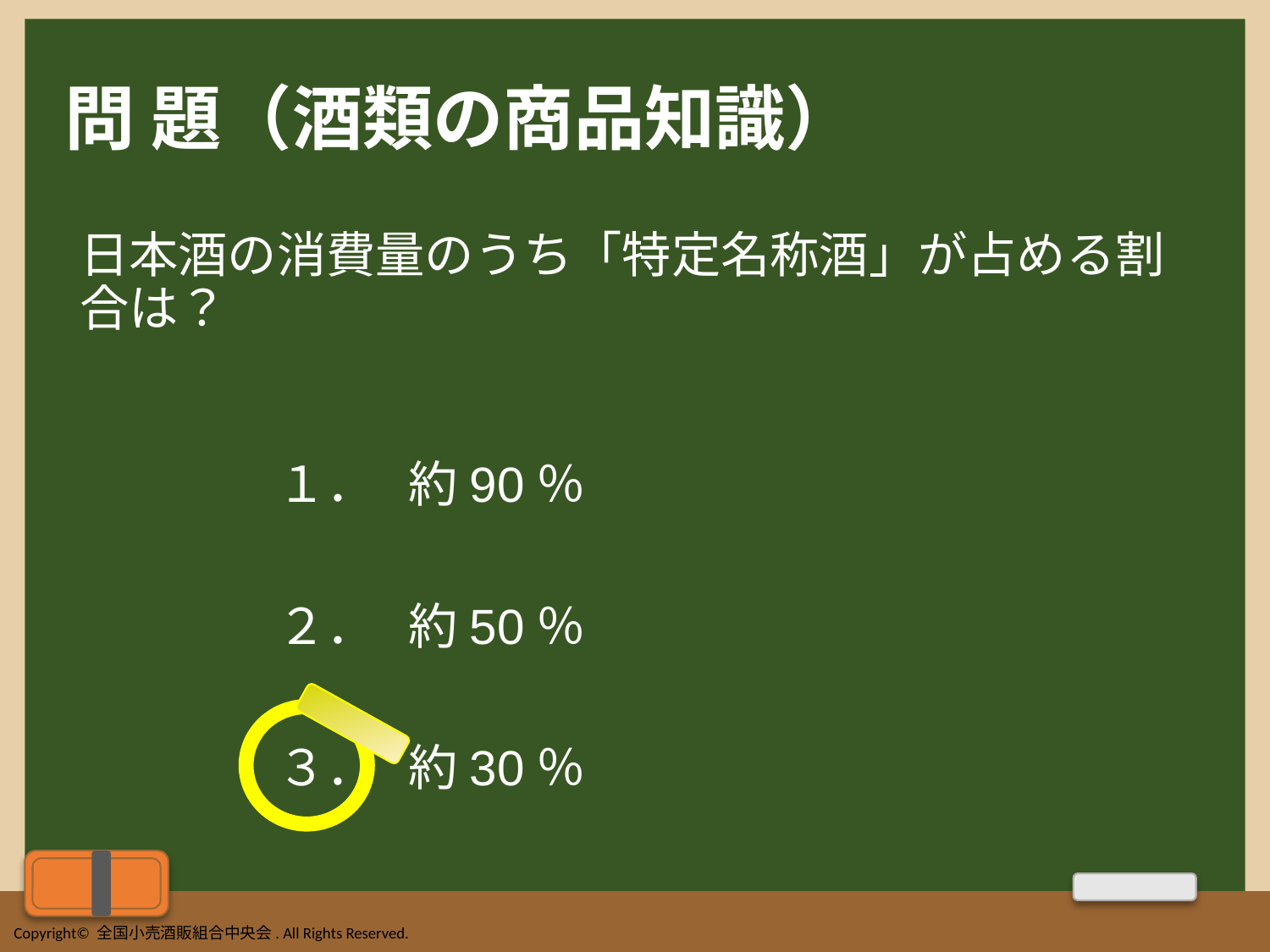

# 問 題（酒類の商品知識）
日本酒の消費量のうち「特定名称酒」が占める割合は？

　　　　１．   約90％

　　　　２．   約50％

　　　　３．   約30％

Copyright© 全国小売酒販組合中央会. All Rights Reserved.